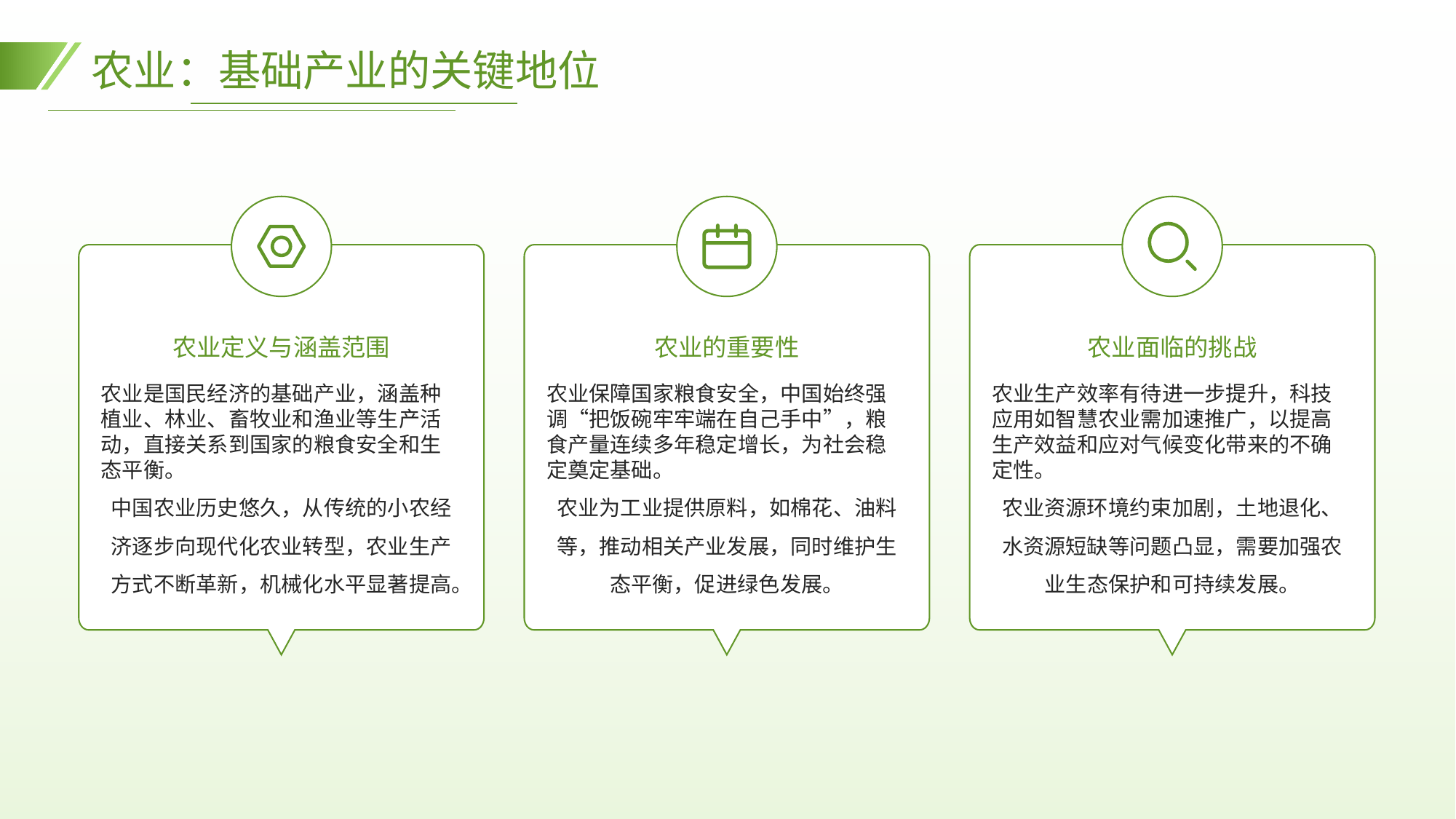

农业：基础产业的关键地位

农业定义与涵盖范围
农业的重要性
农业面临的挑战
农业是国民经济的基础产业，涵盖种植业、林业、畜牧业和渔业等生产活动，直接关系到国家的粮食安全和生态平衡。
中国农业历史悠久，从传统的小农经济逐步向现代化农业转型，农业生产方式不断革新，机械化水平显著提高。
农业保障国家粮食安全，中国始终强调“把饭碗牢牢端在自己手中”，粮食产量连续多年稳定增长，为社会稳定奠定基础。
农业为工业提供原料，如棉花、油料等，推动相关产业发展，同时维护生态平衡，促进绿色发展。
农业生产效率有待进一步提升，科技应用如智慧农业需加速推广，以提高生产效益和应对气候变化带来的不确定性。
农业资源环境约束加剧，土地退化、水资源短缺等问题凸显，需要加强农业生态保护和可持续发展。